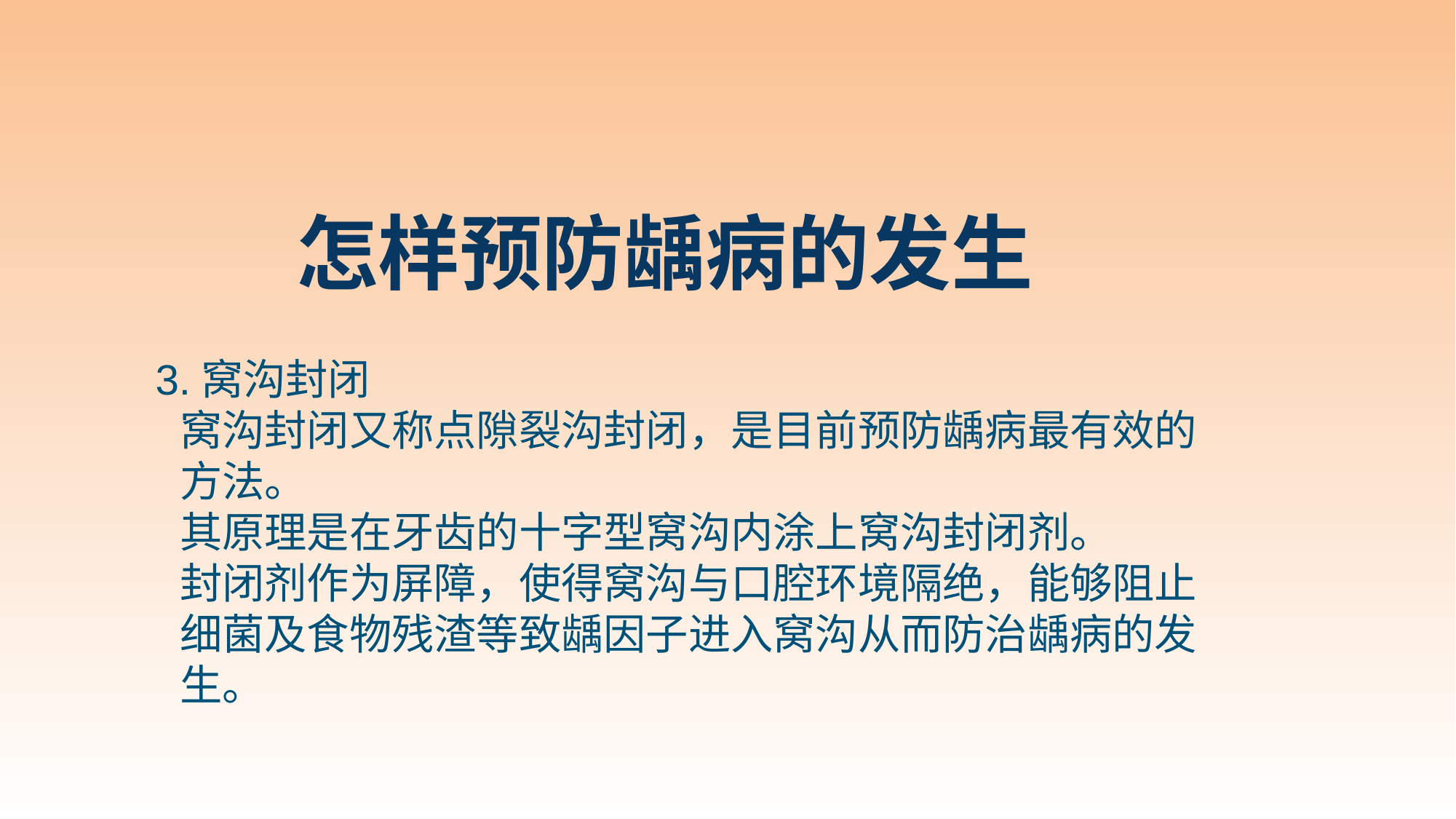

# 怎样预防龋病的发生
      3.窝沟封闭
         窝沟封闭又称点隙裂沟封闭，是目前预防龋病最有效的
         方法。
         其原理是在牙齿的十字型窝沟内涂上窝沟封闭剂。
         封闭剂作为屏障，使得窝沟与口腔环境隔绝，能够阻止
         细菌及食物残渣等致龋因子进入窝沟从而防治龋病的发
         生。